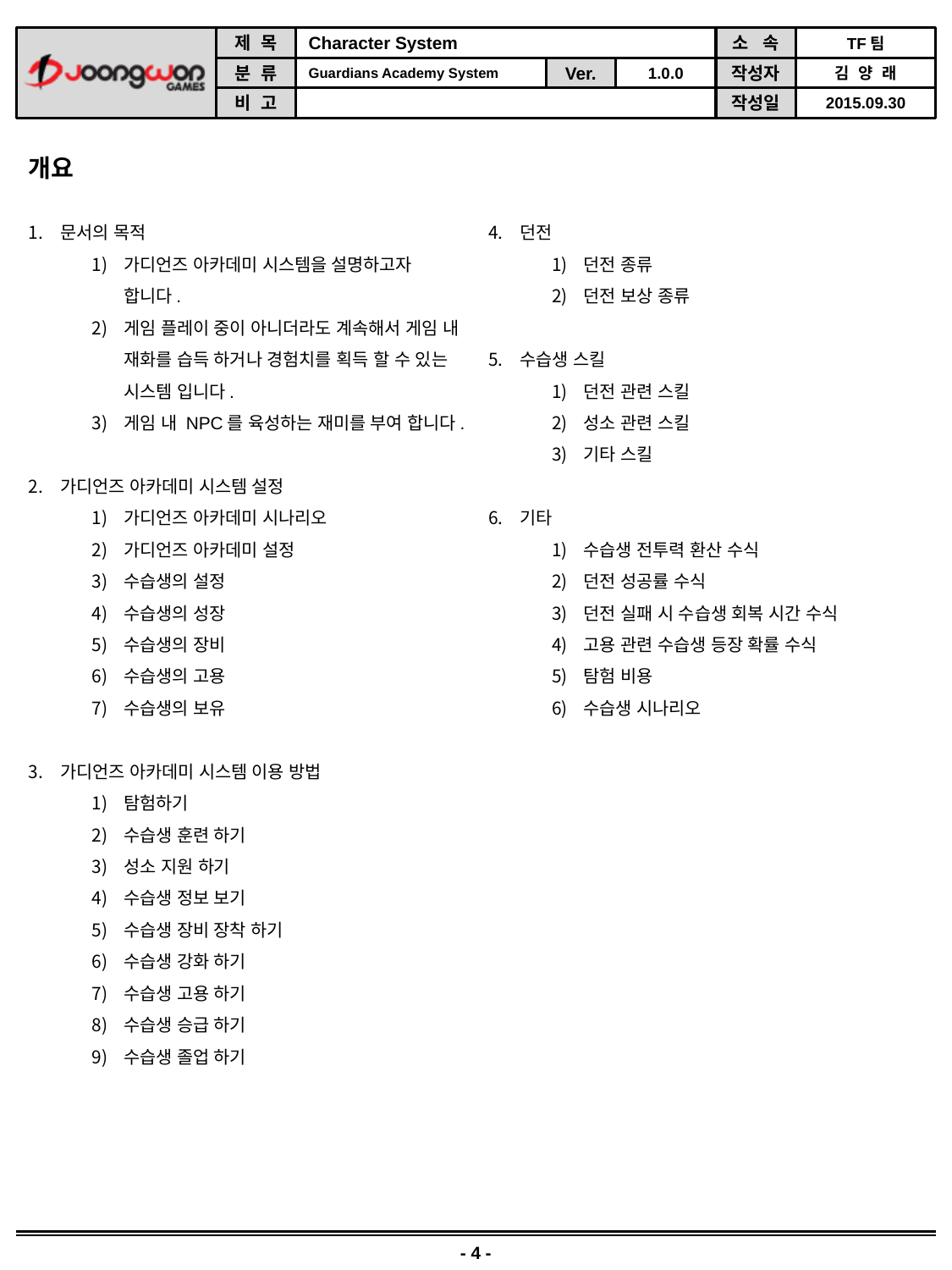

개요
문서의 목적
가디언즈 아카데미 시스템을 설명하고자 합니다.
게임 플레이 중이 아니더라도 계속해서 게임 내 재화를 습득 하거나 경험치를 획득 할 수 있는 시스템 입니다.
게임 내 NPC를 육성하는 재미를 부여 합니다.

가디언즈 아카데미 시스템 설정
가디언즈 아카데미 시나리오
가디언즈 아카데미 설정
수습생의 설정
수습생의 성장
수습생의 장비
수습생의 고용
수습생의 보유

가디언즈 아카데미 시스템 이용 방법
탐험하기
수습생 훈련 하기
성소 지원 하기
수습생 정보 보기
수습생 장비 장착 하기
수습생 강화 하기
수습생 고용 하기
수습생 승급 하기
수습생 졸업 하기

던전
던전 종류
던전 보상 종류

수습생 스킬
던전 관련 스킬
성소 관련 스킬
기타 스킬

기타
수습생 전투력 환산 수식
던전 성공률 수식
던전 실패 시 수습생 회복 시간 수식
고용 관련 수습생 등장 확률 수식
탐험 비용
수습생 시나리오
- 4 -